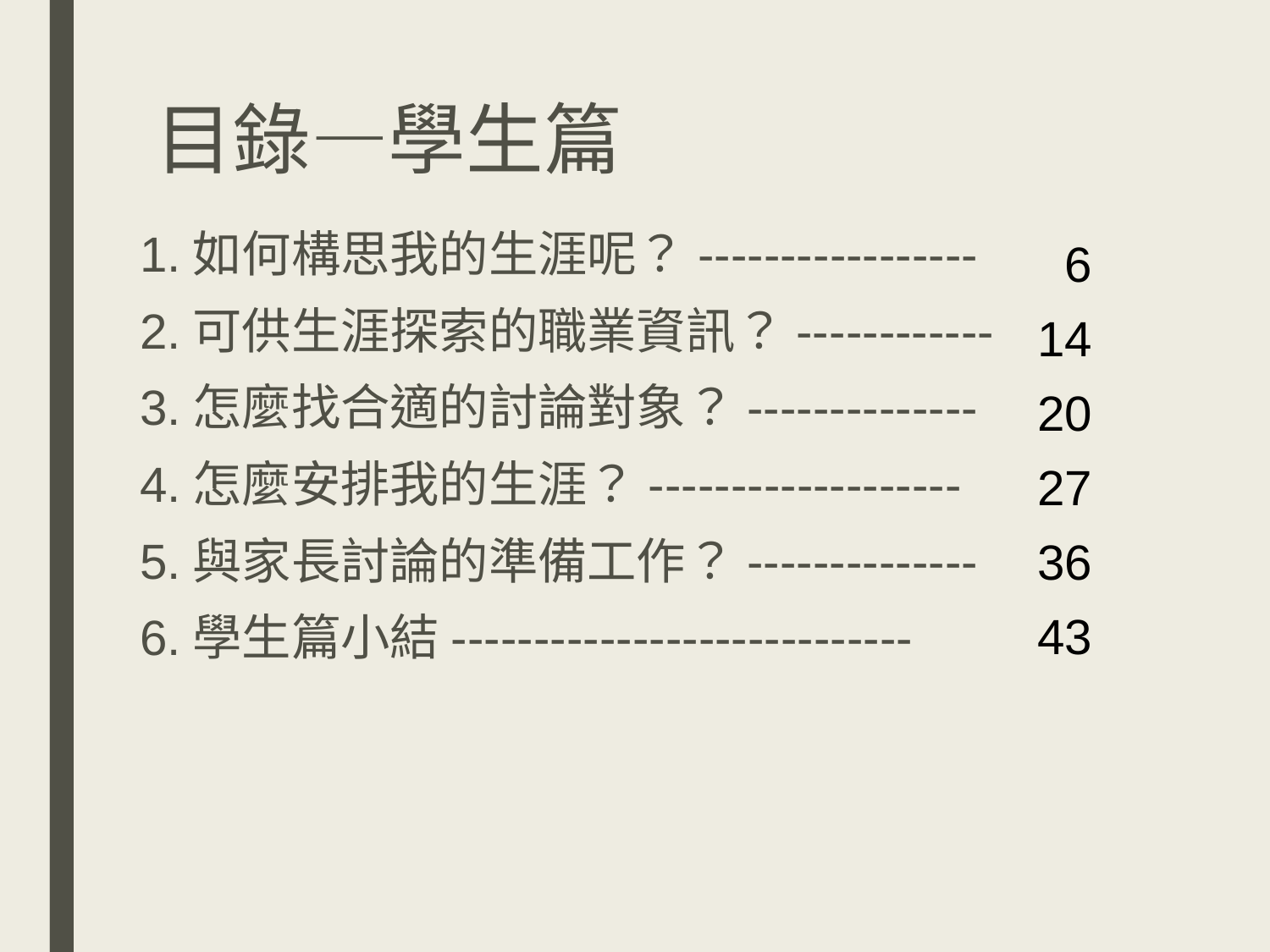

# 目錄—學生篇
1.如何構思我的生涯呢？-----------------
2.可供生涯探索的職業資訊？------------
3.怎麼找合適的討論對象？--------------
4.怎麼安排我的生涯？-------------------
5.與家長討論的準備工作？--------------
6.學生篇小結----------------------------
6
14
20
27
36
43